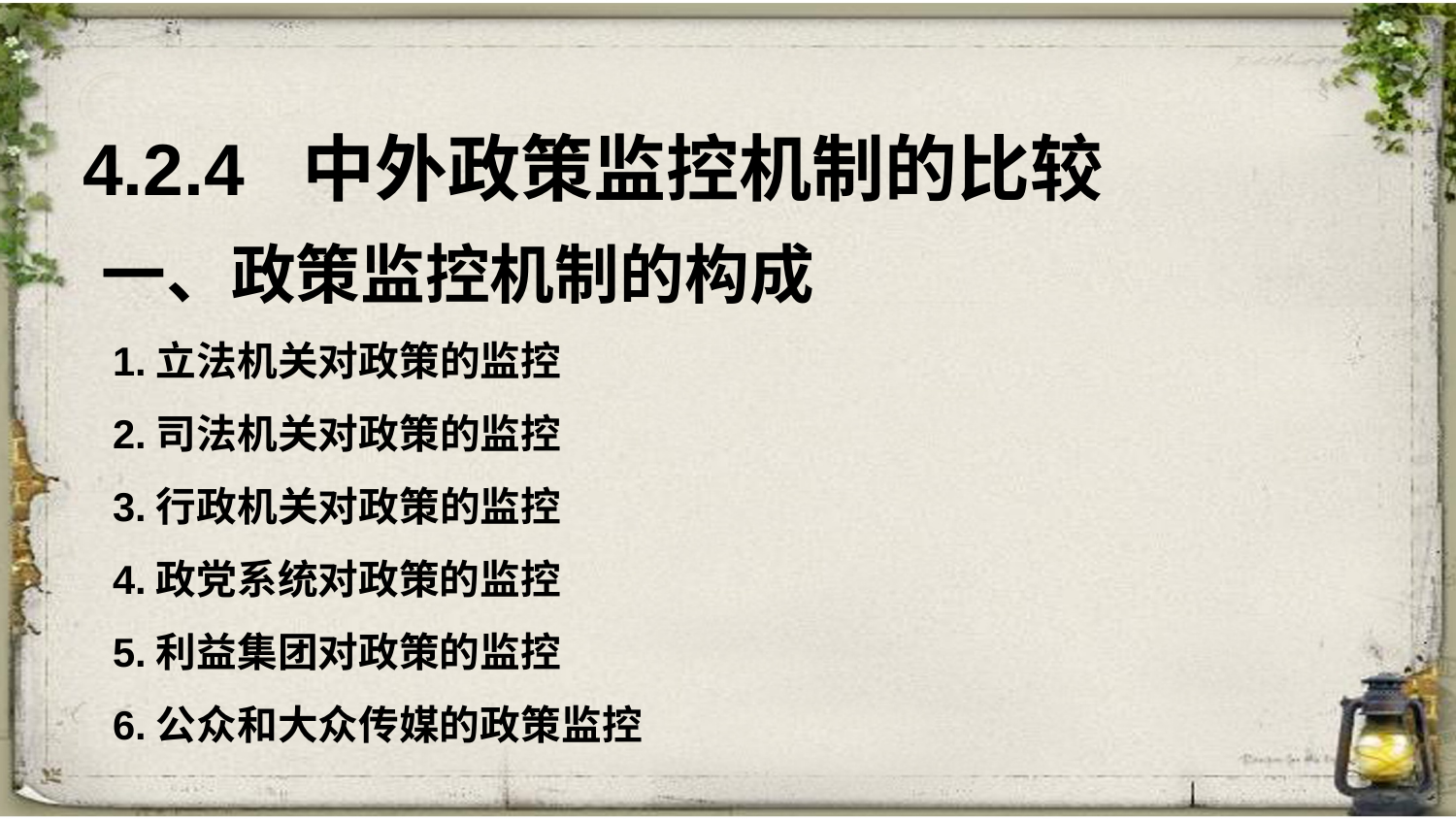

4.2.4  中外政策监控机制的比较
一、政策监控机制的构成
 1.立法机关对政策的监控
 2.司法机关对政策的监控
 3.行政机关对政策的监控
 4.政党系统对政策的监控
 5.利益集团对政策的监控
 6.公众和大众传媒的政策监控